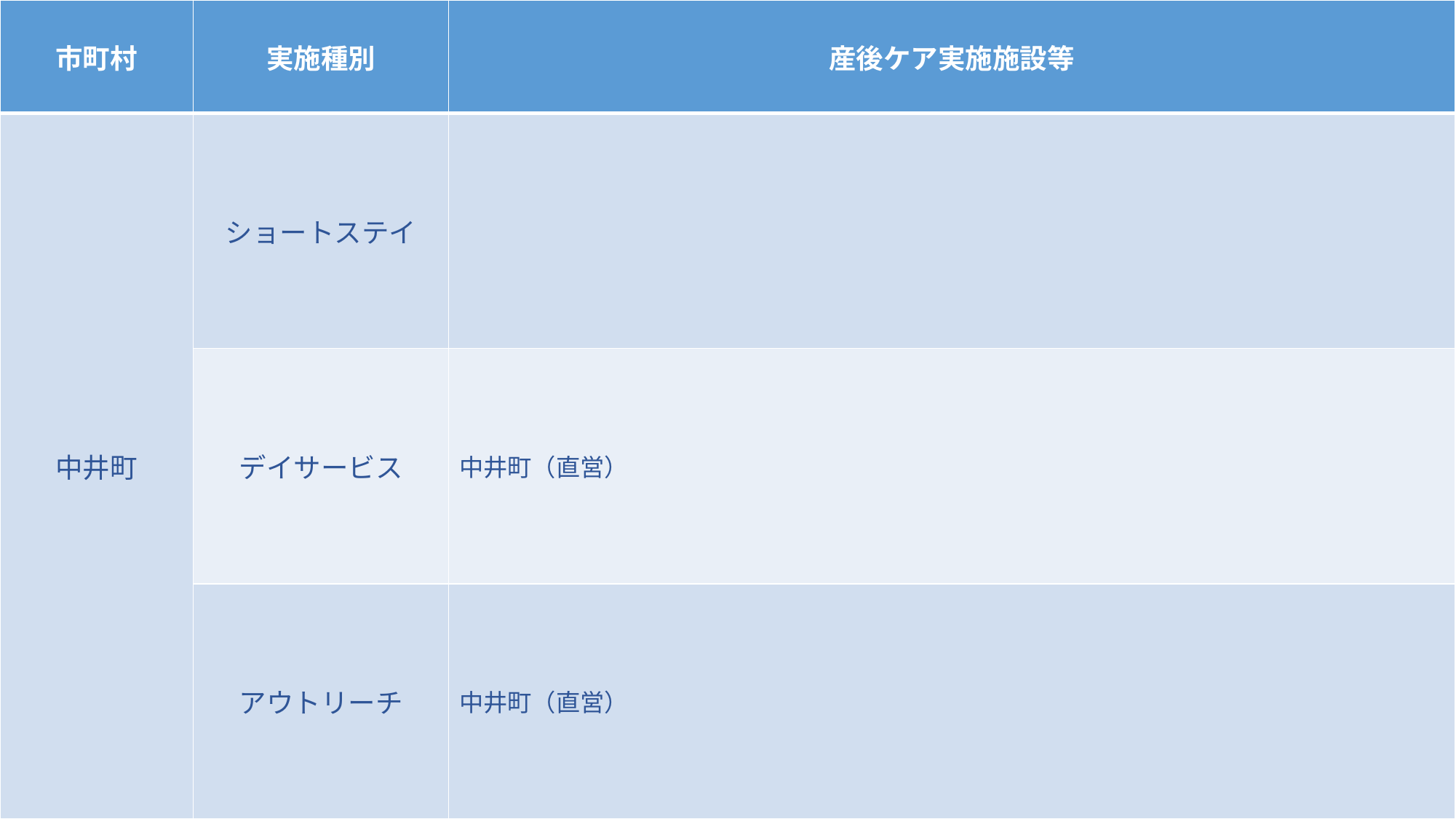

| 市町村 | 実施種別 | 産後ケア実施施設等 |
| --- | --- | --- |
| 中井町 | ショートステイ |  |
|  | デイサービス | 中井町（直営） |
|  | アウトリーチ | 中井町（直営） |